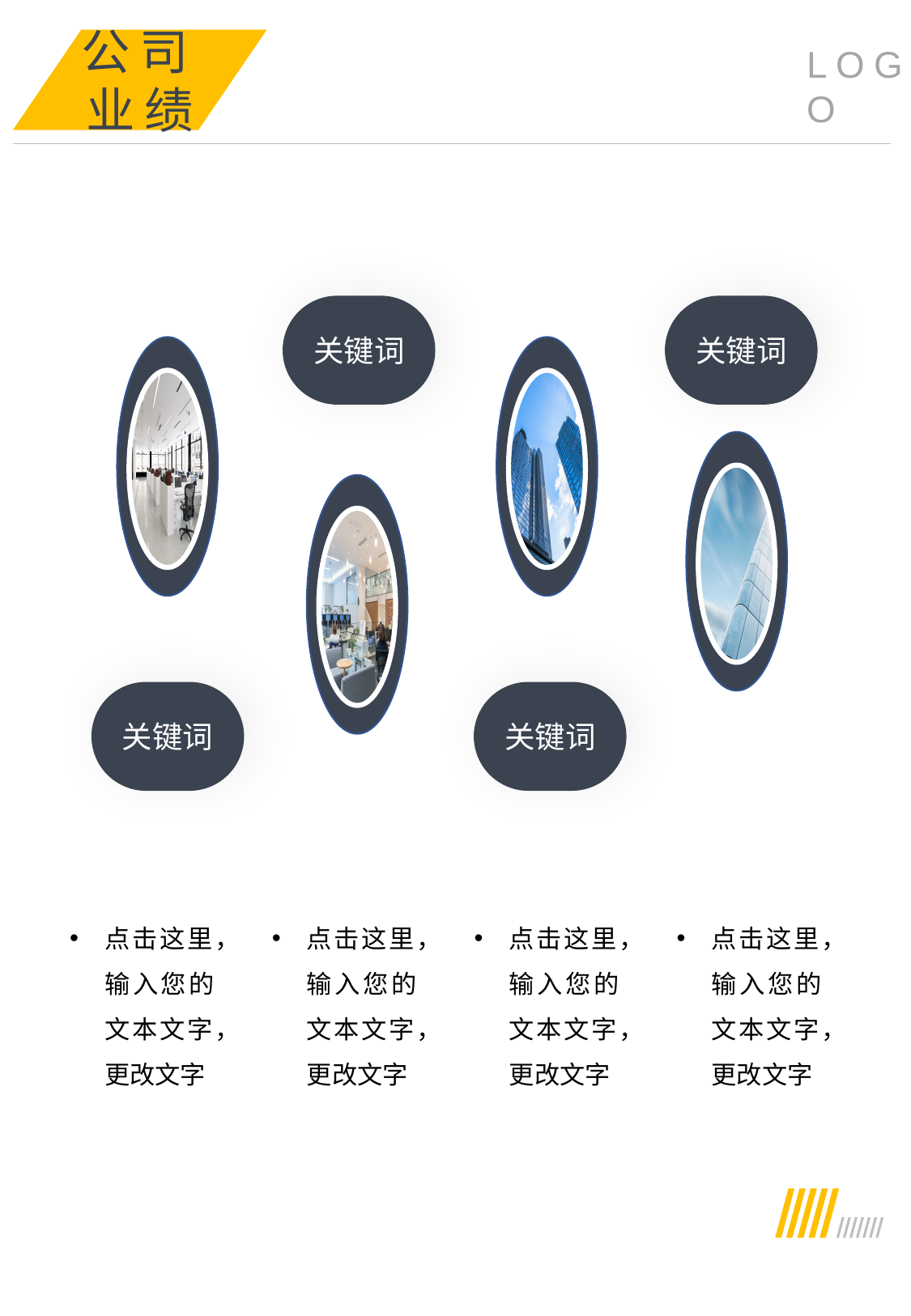

公司业绩
LOGO
关键词
关键词

关键词
关键词
点击这里，输入您的文本文字，更改文字
点击这里，输入您的文本文字，更改文字
点击这里，输入您的文本文字，更改文字
点击这里，输入您的文本文字，更改文字